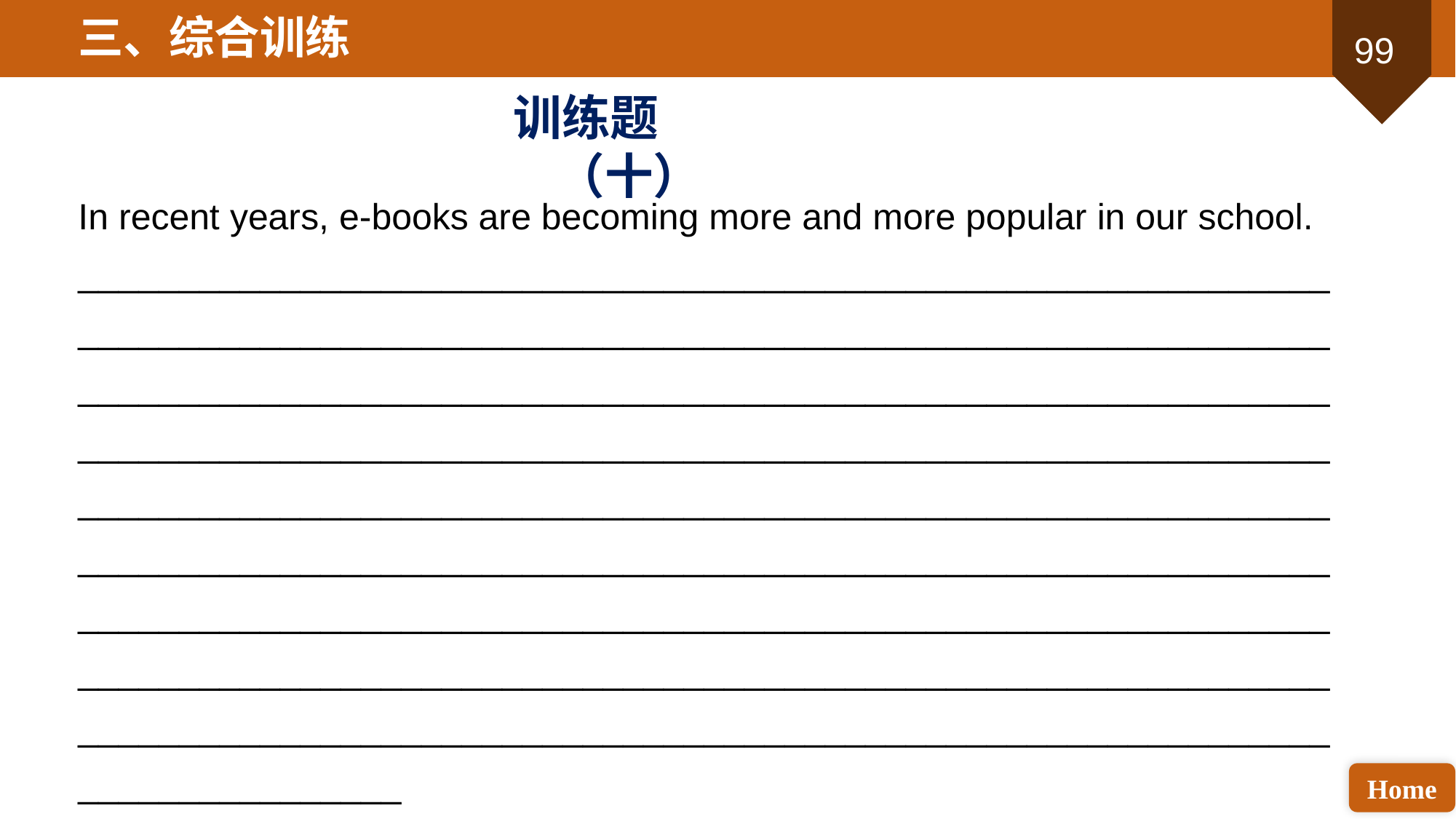

三、综合训练
训练题（十）
In recent years, e-books are becoming more and more popular in our school. ______________________________________________________________________________________________________________________________________________________________________________________________________________________________________________________________________________________________________________________________________________________________________________________________________________________________________________________________________________________________________________________________________________________________________________________________